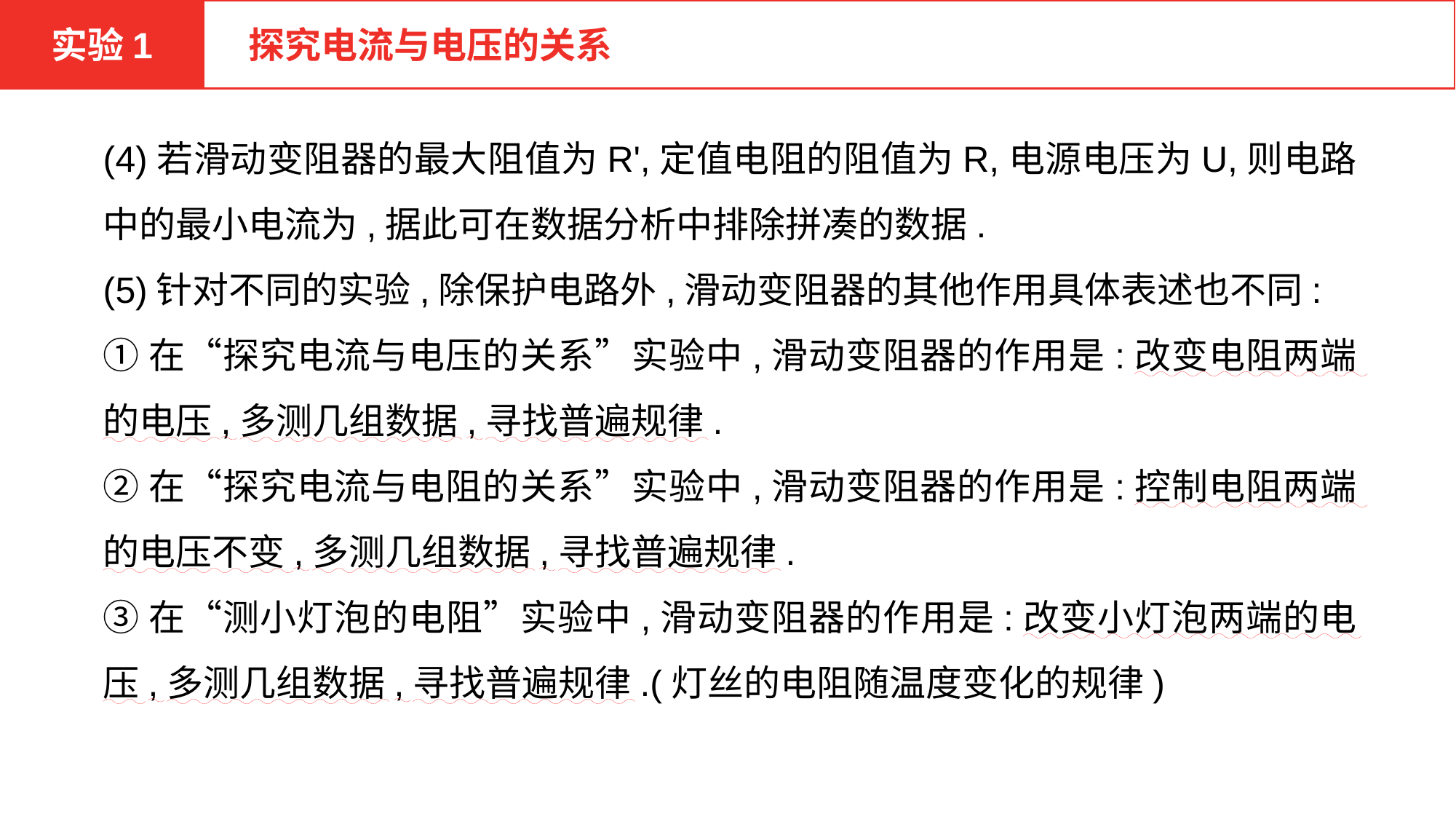

实验1
  探究电流与电压的关系
(4)若滑动变阻器的最大阻值为R',定值电阻的阻值为R,电源电压为U,则电路中的最小电流为,据此可在数据分析中排除拼凑的数据.
(5)针对不同的实验,除保护电路外,滑动变阻器的其他作用具体表述也不同:
①在“探究电流与电压的关系”实验中,滑动变阻器的作用是:改变电阻两端的电压,多测几组数据,寻找普遍规律.
②在“探究电流与电阻的关系”实验中,滑动变阻器的作用是:控制电阻两端的电压不变,多测几组数据,寻找普遍规律.
③在“测小灯泡的电阻”实验中,滑动变阻器的作用是:改变小灯泡两端的电压,多测几组数据,寻找普遍规律.(灯丝的电阻随温度变化的规律)